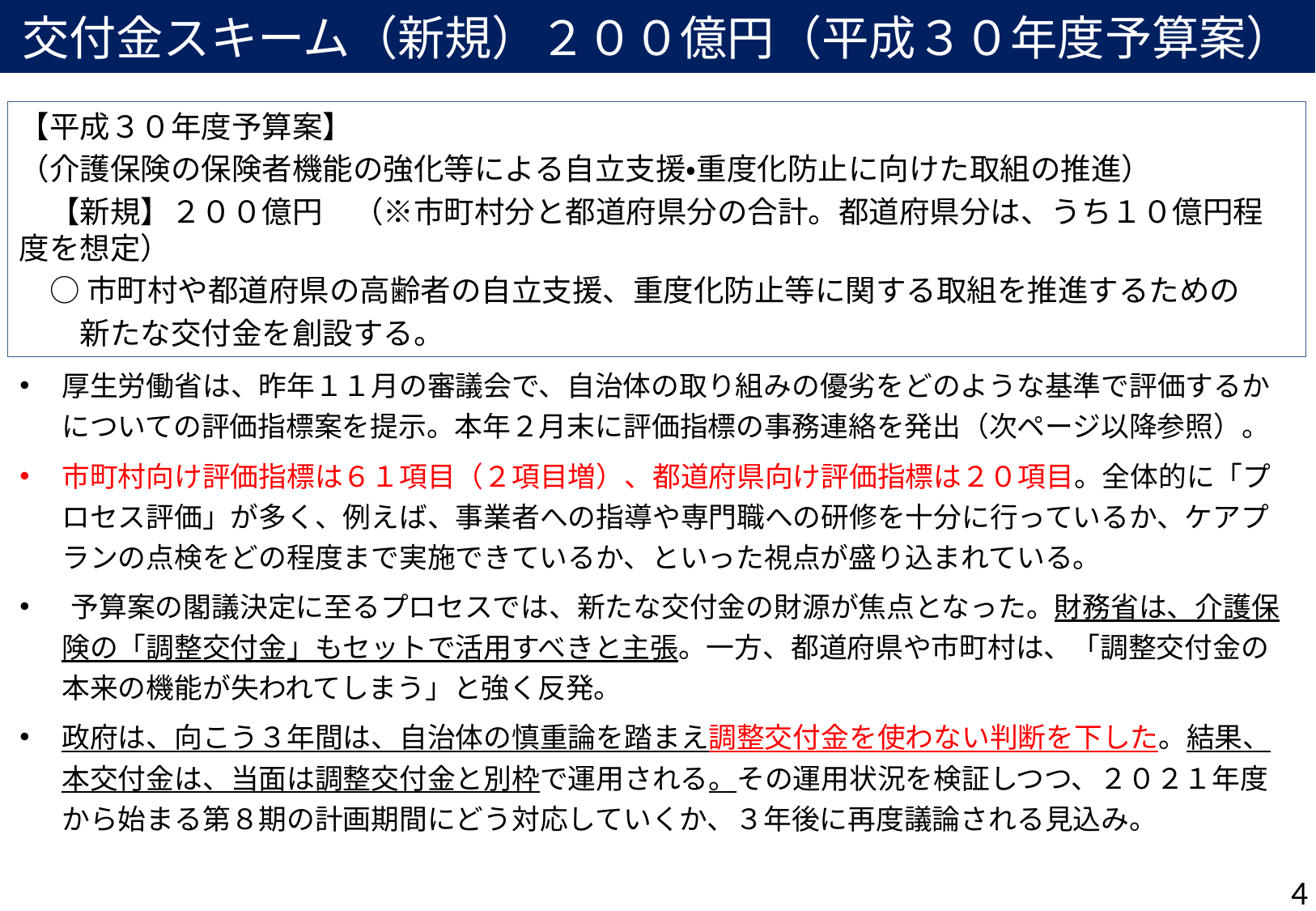

# 交付金スキーム（新規）２００億円（平成３０年度予算案）
【平成３０年度予算案】
（介護保険の保険者機能の強化等による自立支援・重度化防止に向けた取組の推進）
　【新規】２００億円　（※市町村分と都道府県分の合計。都道府県分は、うち１０億円程度を想定）
　○ 市町村や都道府県の高齢者の自立支援、重度化防止等に関する取組を推進するための
　　新たな交付金を創設する。

厚生労働省は、昨年１１月の審議会で、自治体の取り組みの優劣をどのような基準で評価するかについての評価指標案を提示。本年２月末に評価指標の事務連絡を発出（次ページ以降参照）。
市町村向け評価指標は６１項目（２項目増）、都道府県向け評価指標は２０項目。全体的に「プロセス評価」が多く、例えば、事業者への指導や専門職への研修を十分に行っているか、ケアプランの点検をどの程度まで実施できているか、といった視点が盛り込まれている。
 予算案の閣議決定に至るプロセスでは、新たな交付金の財源が焦点となった。財務省は、介護保険の「調整交付金」もセットで活用すべきと主張。一方、都道府県や市町村は、「調整交付金の本来の機能が失われてしまう」と強く反発。
政府は、向こう３年間は、自治体の慎重論を踏まえ調整交付金を使わない判断を下した。結果、本交付金は、当面は調整交付金と別枠で運用される。その運用状況を検証しつつ、２０２１年度から始まる第８期の計画期間にどう対応していくか、３年後に再度議論される見込み。
4